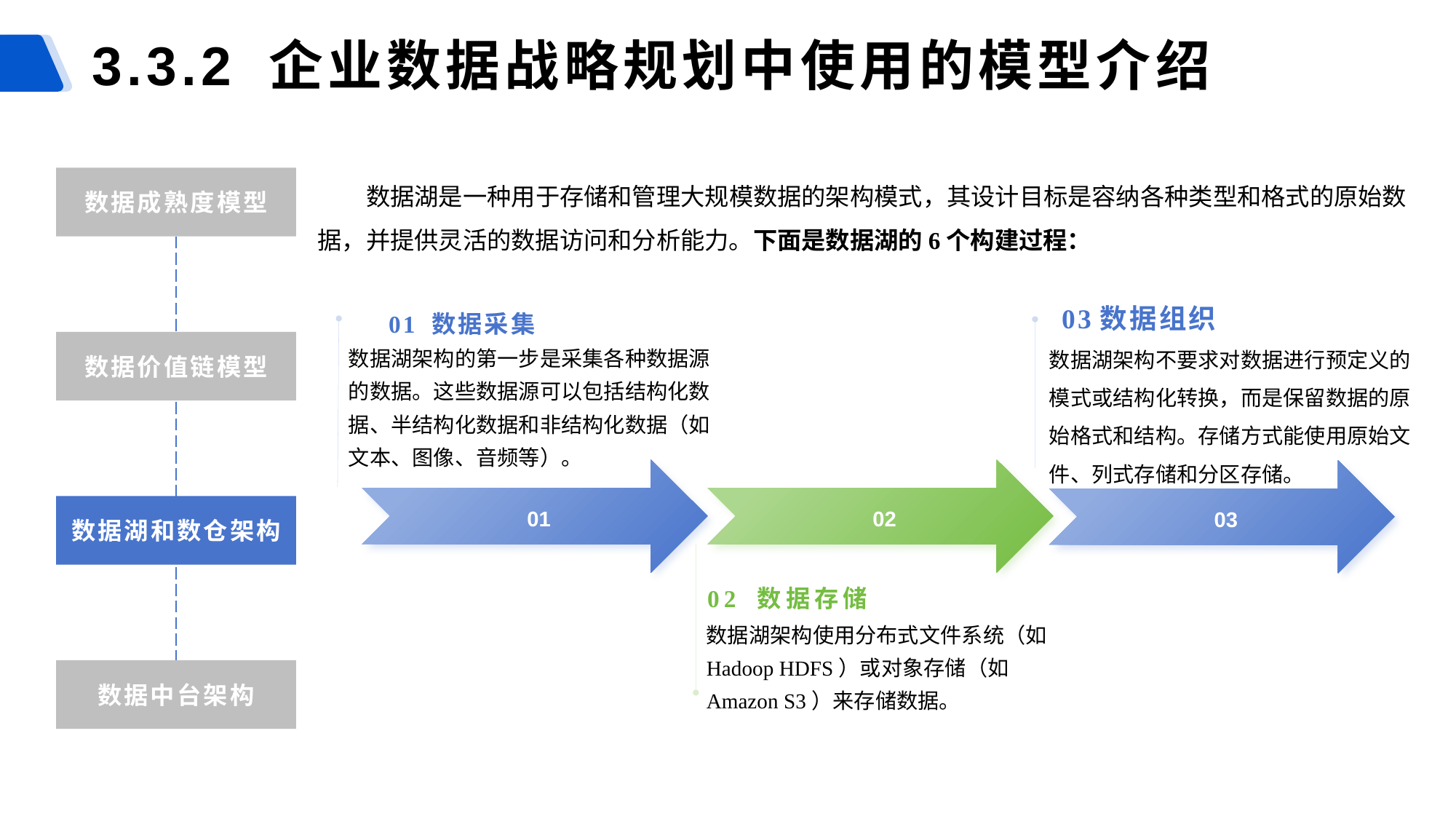

# 3.3.2 企业数据战略规划中使用的模型介绍
数据湖是一种用于存储和管理大规模数据的架构模式，其设计目标是容纳各种类型和格式的原始数据，并提供灵活的数据访问和分析能力。下面是数据湖的6个构建过程：
数据成熟度模型
01 数据采集
03数据组织
数据价值链模型
数据湖架构不要求对数据进行预定义的模式或结构化转换，而是保留数据的原始格式和结构。存储方式能使用原始文件、列式存储和分区存储。
数据湖架构的第一步是采集各种数据源的数据。这些数据源可以包括结构化数据、半结构化数据和非结构化数据（如文本、图像、音频等）。
01
02
03
数据湖和数仓架构
02 数据存储
数据湖架构使用分布式文件系统（如Hadoop HDFS）或对象存储（如Amazon S3）来存储数据。
数据中台架构